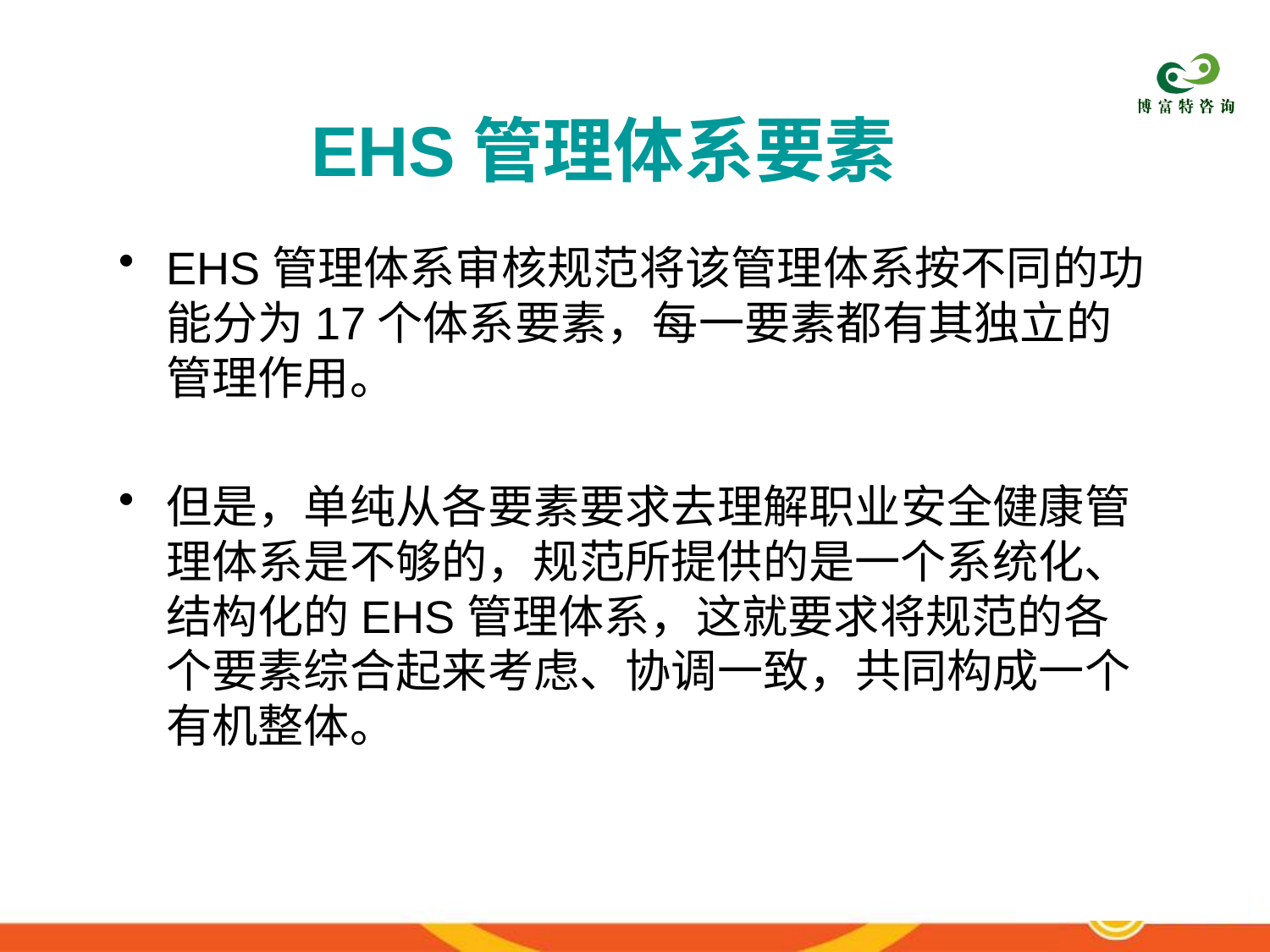

# EHS管理体系要素
EHS管理体系审核规范将该管理体系按不同的功能分为17个体系要素，每一要素都有其独立的管理作用。

但是，单纯从各要素要求去理解职业安全健康管理体系是不够的，规范所提供的是一个系统化、结构化的EHS管理体系，这就要求将规范的各个要素综合起来考虑、协调一致，共同构成一个有机整体。